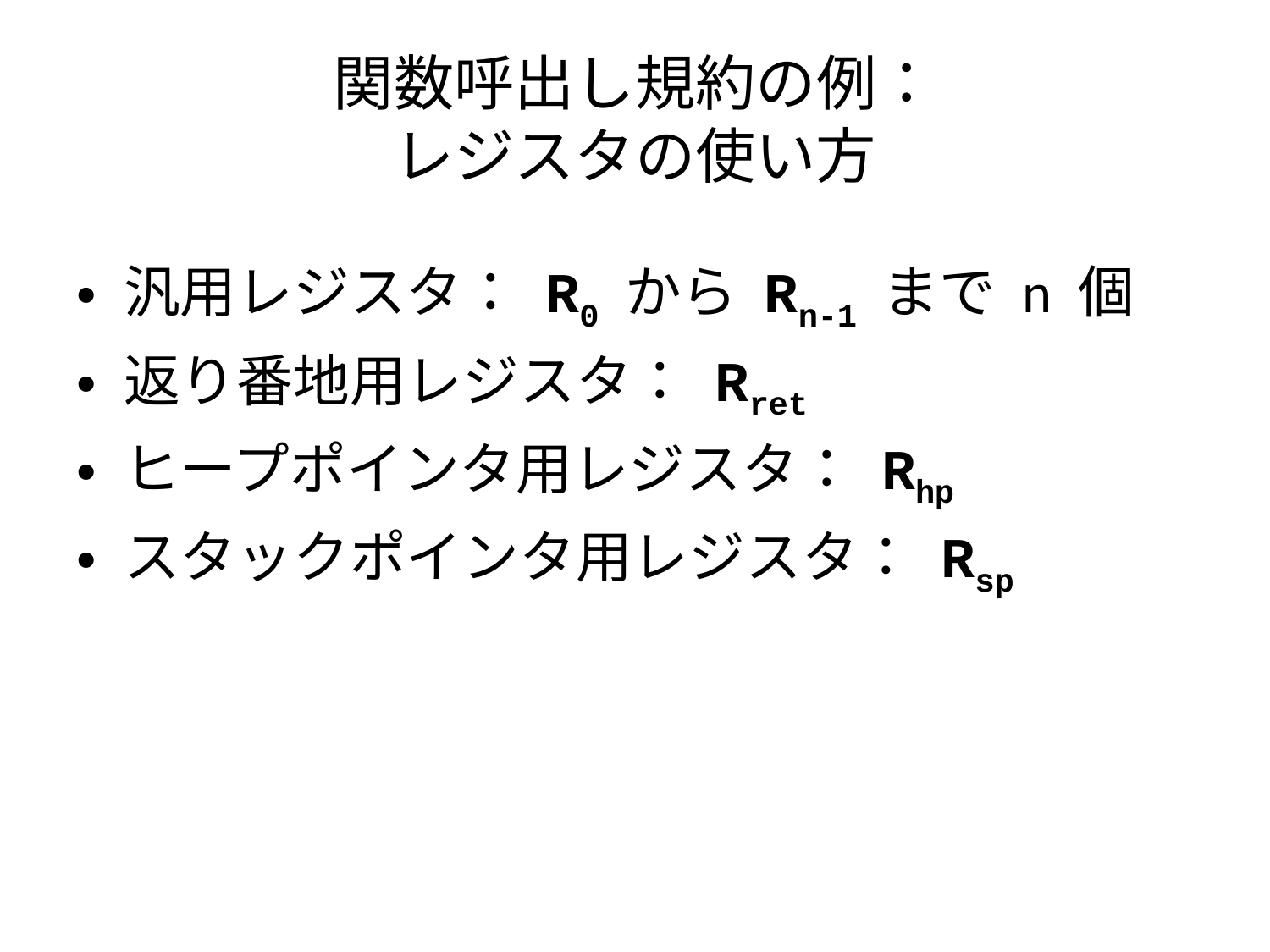

# 関数呼出し規約の例： レジスタの使い方
汎用レジスタ： R0 から Rn-1 まで n 個
返り番地用レジスタ： Rret
ヒープポインタ用レジスタ： Rhp
スタックポインタ用レジスタ： Rsp